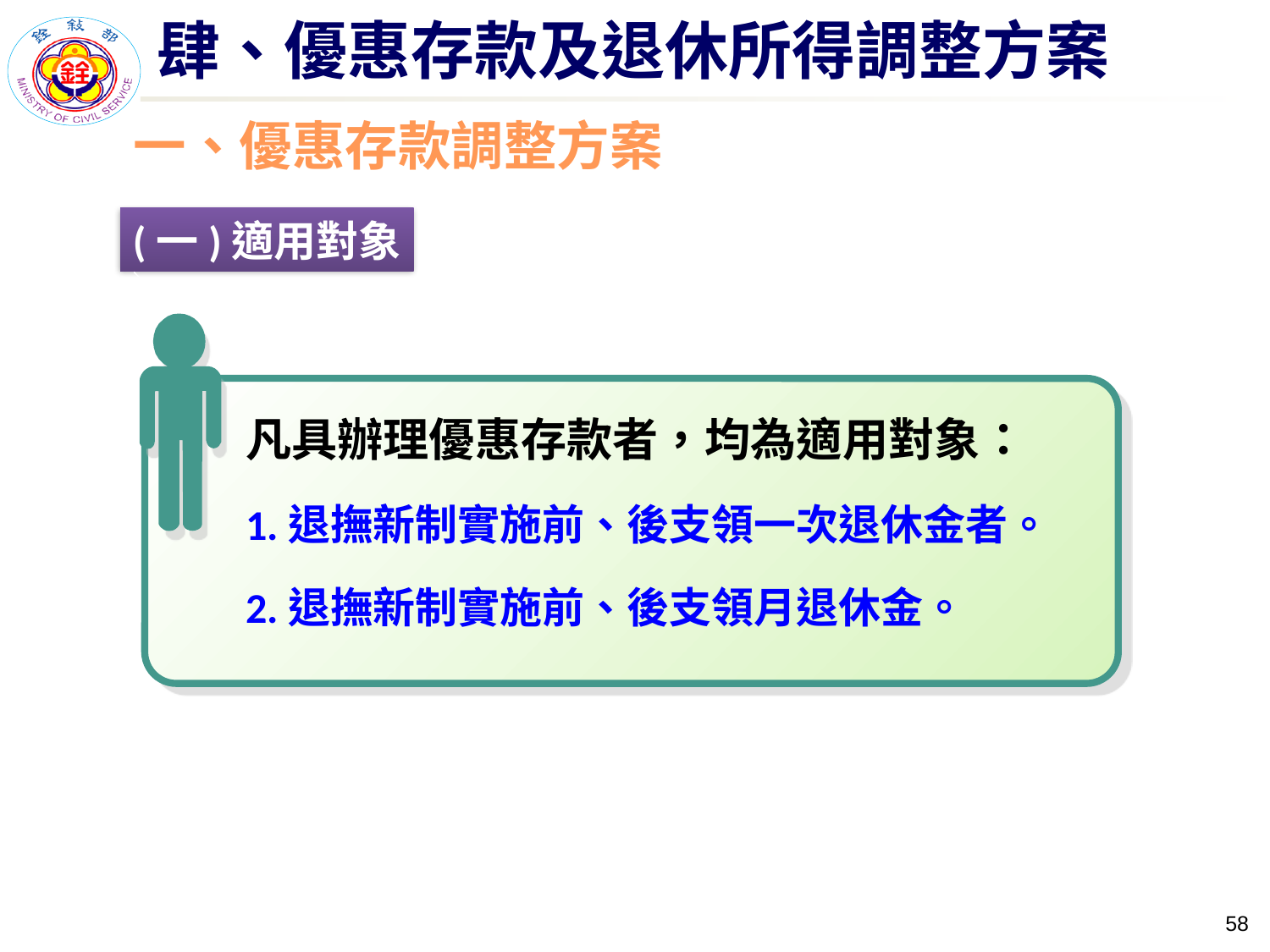

肆、優惠存款及退休所得調整方案
一、優惠存款調整方案

(一)適用對象
退休金種類
利率
實施期間

凡具辦理優惠存款者，均為適用對象：
1.退撫新制實施前、後支領一次退休金者。
2.退撫新制實施前、後支領月退休金。
58